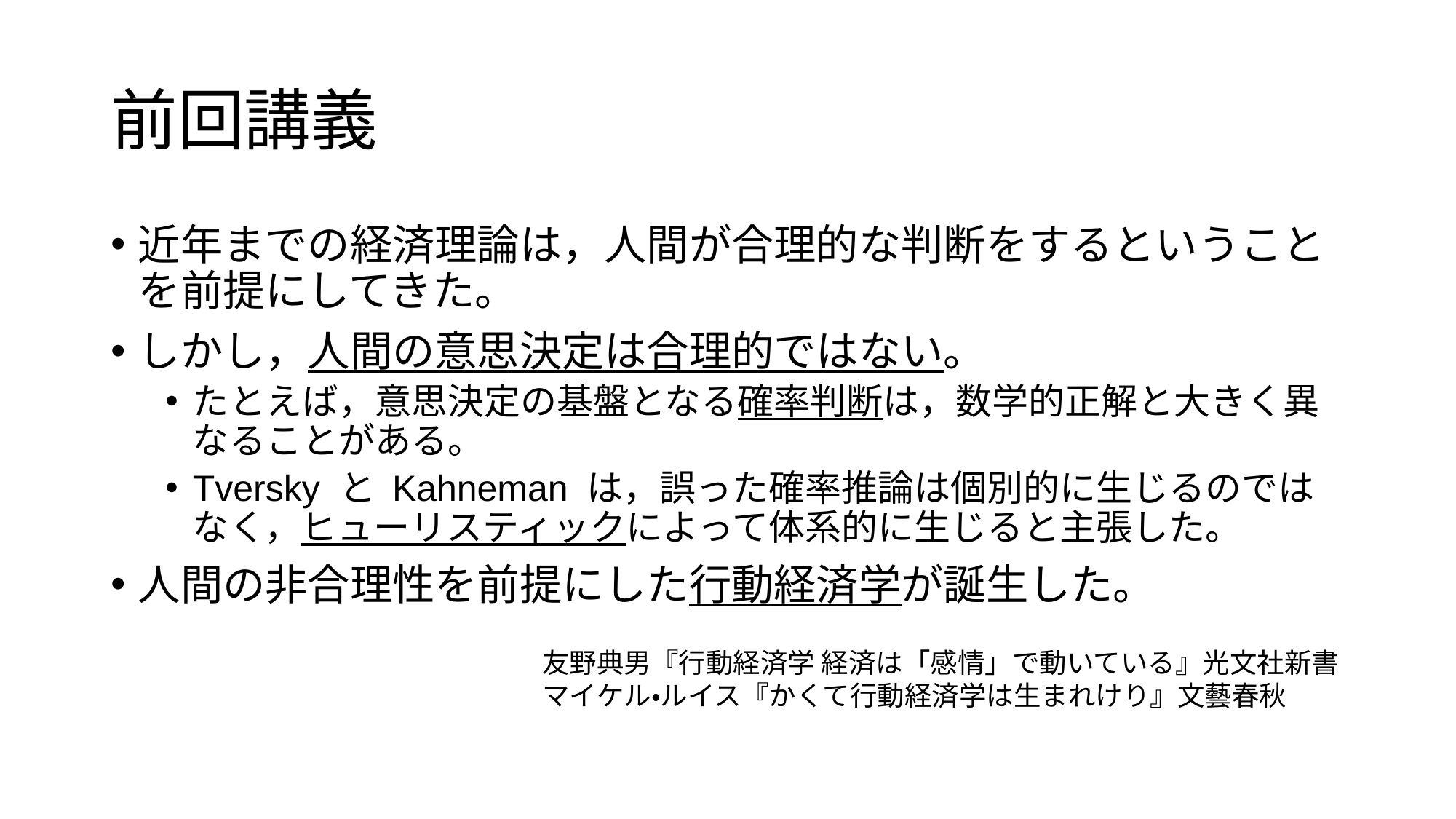

# 前回講義
近年までの経済理論は，人間が合理的な判断をするということを前提にしてきた。
しかし，人間の意思決定は合理的ではない。
たとえば，意思決定の基盤となる確率判断は，数学的正解と大きく異なることがある。
Tversky と Kahneman は，誤った確率推論は個別的に生じるのではなく，ヒューリスティックによって体系的に生じると主張した。
人間の非合理性を前提にした行動経済学が誕生した。

友野典男『行動経済学 経済は「感情」で動いている』光文社新書
マイケル・ルイス『かくて行動経済学は生まれけり』文藝春秋